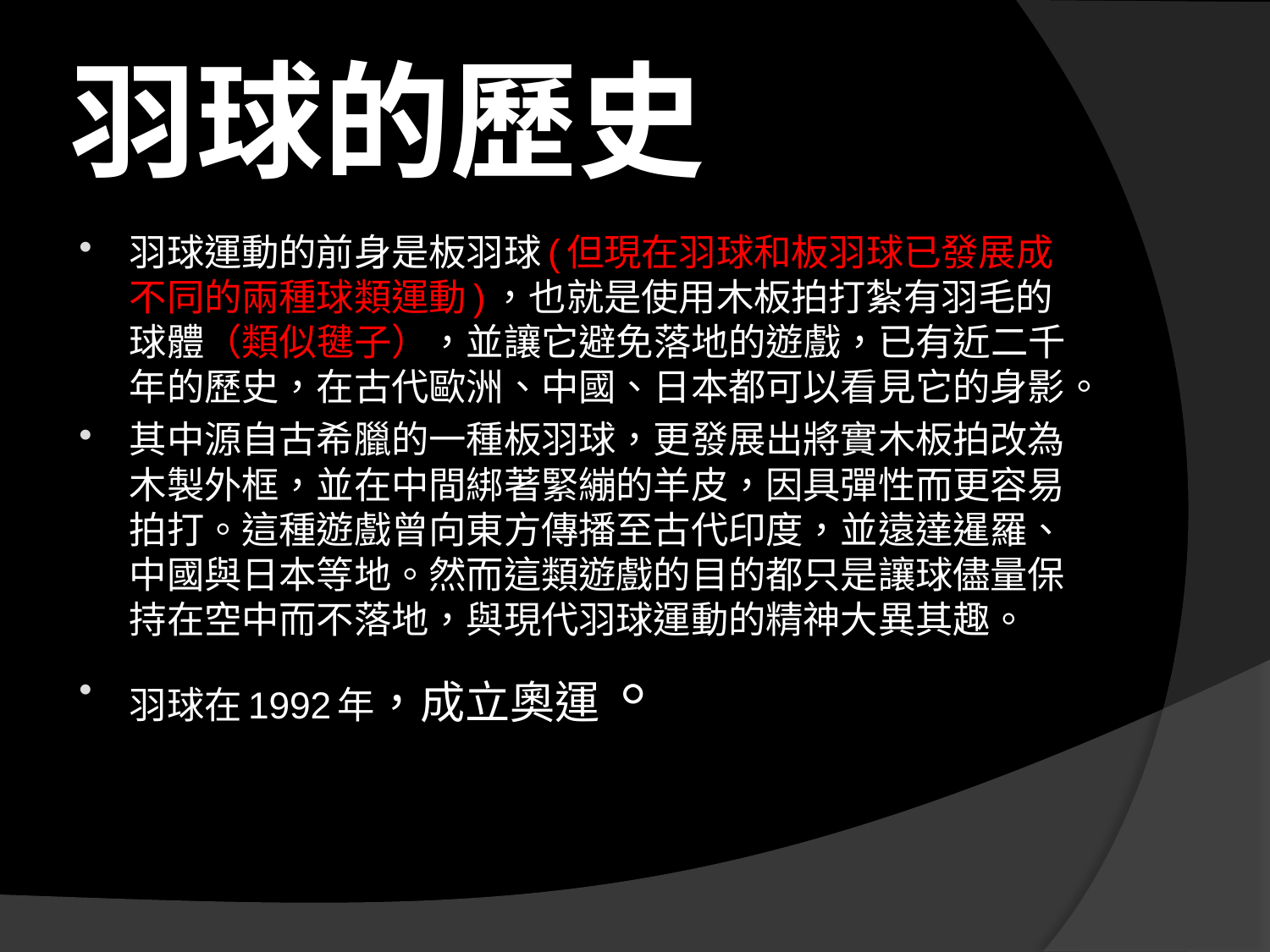

# 羽球的歷史
羽球運動的前身是板羽球(但現在羽球和板羽球已發展成不同的兩種球類運動)，也就是使用木板拍打紮有羽毛的球體（類似毽子），並讓它避免落地的遊戲，已有近二千年的歷史，在古代歐洲、中國、日本都可以看見它的身影。
其中源自古希臘的一種板羽球，更發展出將實木板拍改為木製外框，並在中間綁著緊繃的羊皮，因具彈性而更容易拍打。這種遊戲曾向東方傳播至古代印度，並遠達暹羅、中國與日本等地。然而這類遊戲的目的都只是讓球儘量保持在空中而不落地，與現代羽球運動的精神大異其趣。
羽球在1992年，成立奧運。